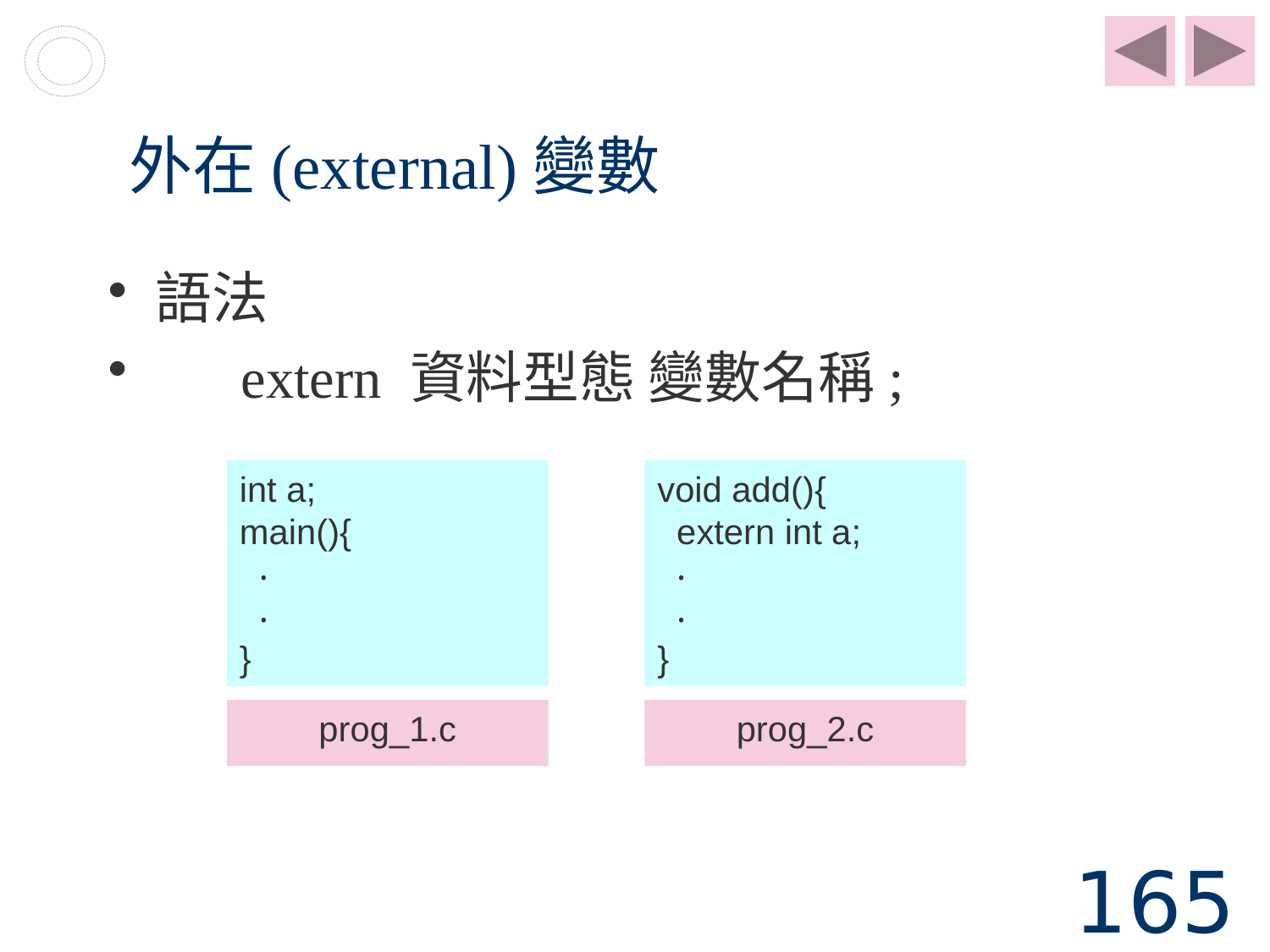

# 外在(external)變數
語法
      extern 資料型態 變數名稱;

int a;
main(){
  ‧
  ‧
}

void add(){
  extern int a;
  ‧
  ‧
}

prog_1.c

prog_2.c
165